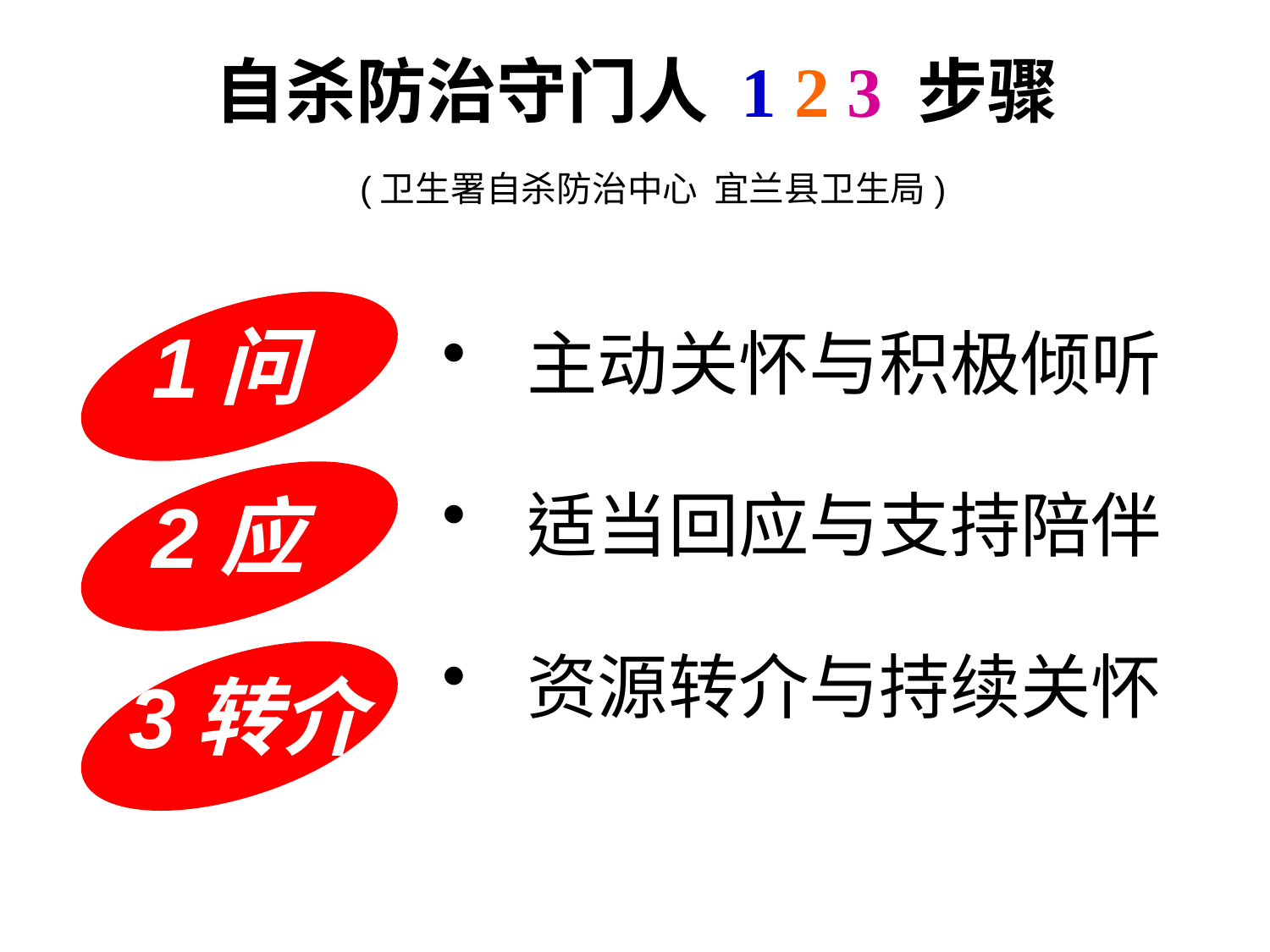

# 自杀防治守门人 1 2 3 步骤 (卫生署自杀防治中心  宜兰县卫生局)
主动关怀与积极倾听

适当回应与支持陪伴

资源转介与持续关怀

1问

2应

3转介